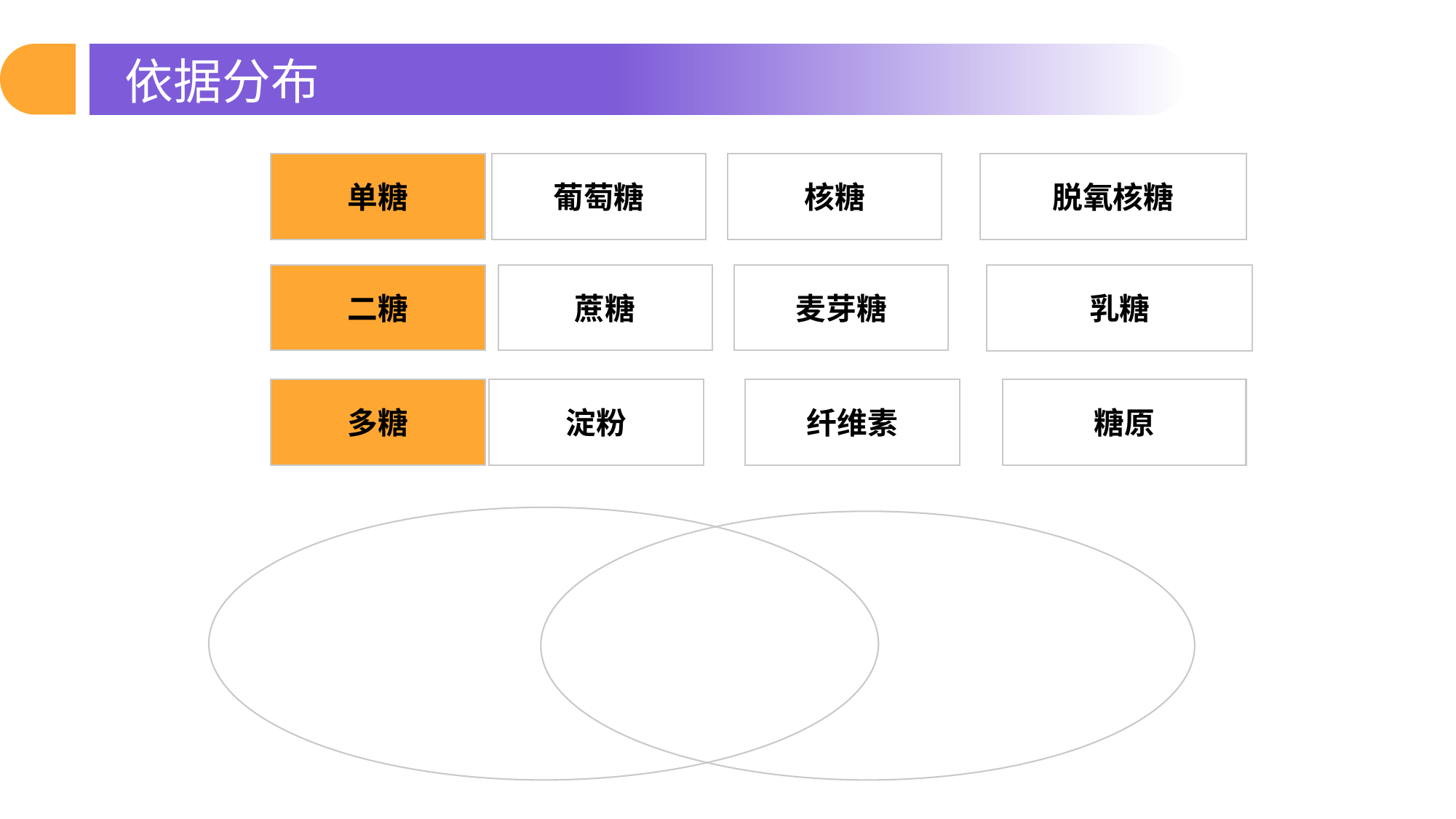

依据分布
单糖
葡萄糖
核糖
脱氧核糖
乳糖
二糖
蔗糖
麦芽糖
多糖
淀粉
纤维素
糖原